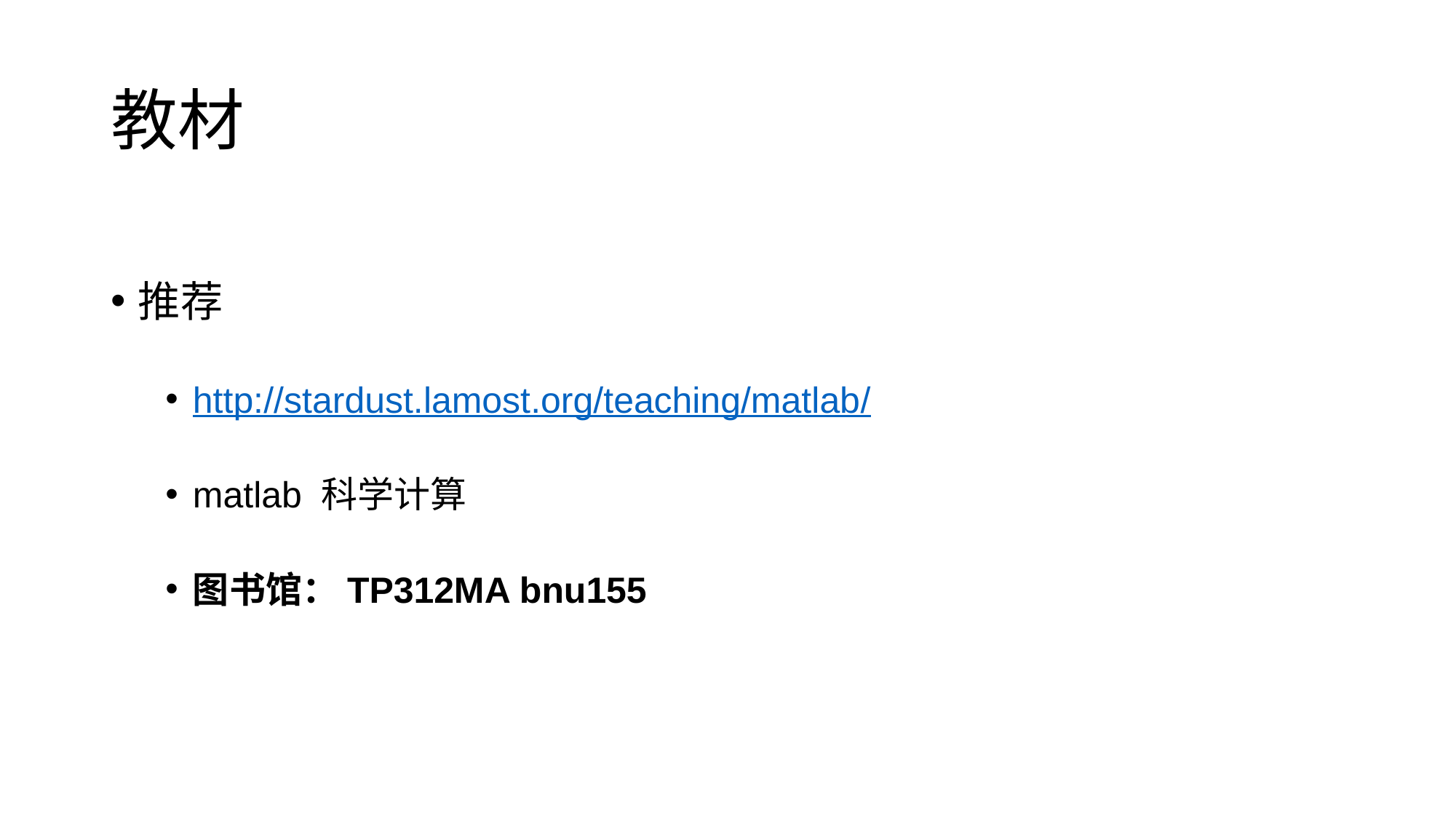

# 教材
推荐
http://stardust.lamost.org/teaching/matlab/
matlab 科学计算
图书馆：TP312MA bnu155